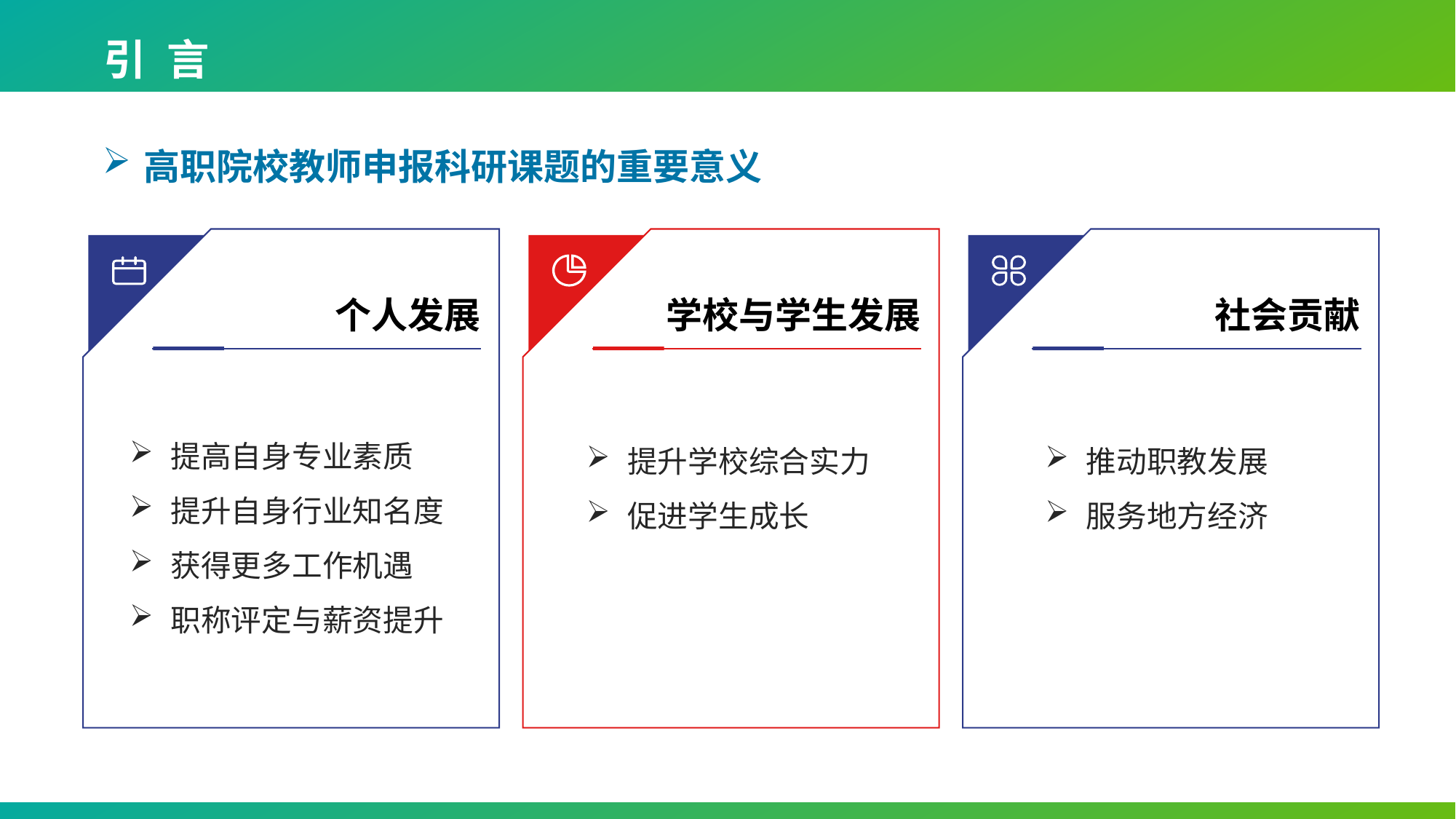

引  言
高职院校教师申报科研课题的重要意义

个人发展

提高自身专业素质
提升自身行业知名度
获得更多工作机遇
职称评定与薪资提升

学校与学生发展

提升学校综合实力
促进学生成长

社会贡献

推动职教发展
服务地方经济